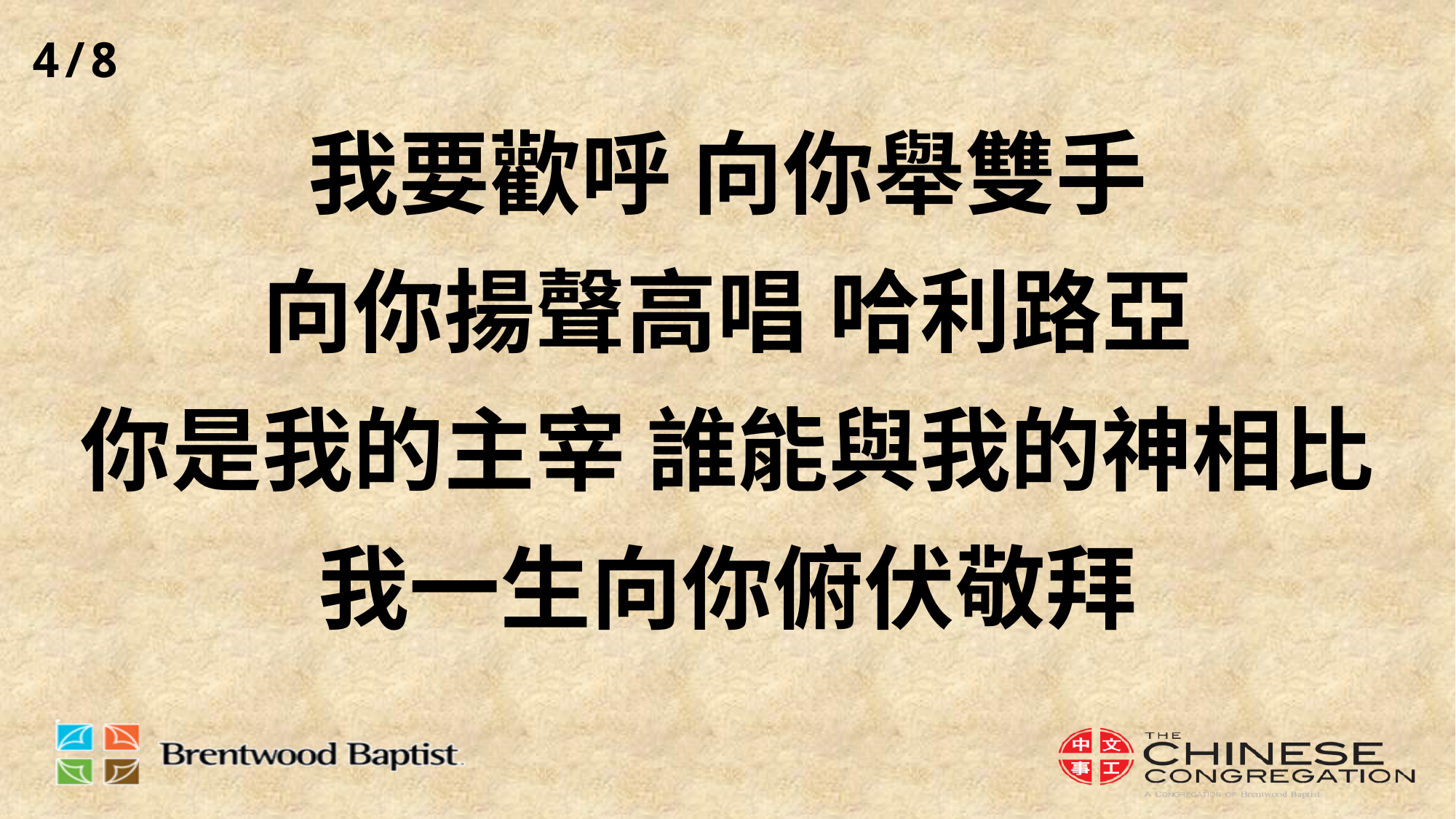

4/8
我要歡呼 向你舉雙手
向你揚聲高唱 哈利路亞
你是我的主宰 誰能與我的神相比
我一生向你俯伏敬拜